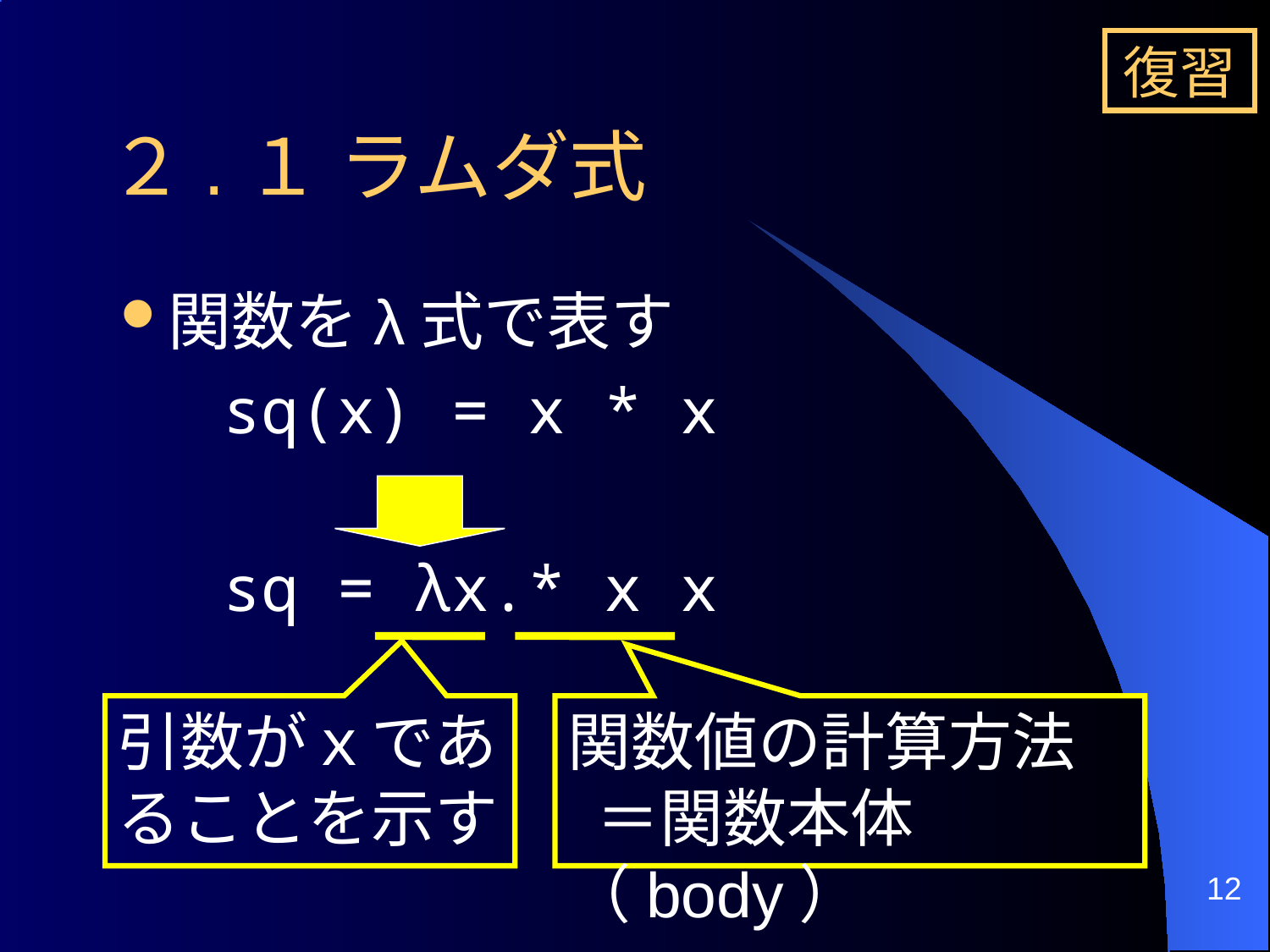

２.１ ラムダ式
復習
関数をλ式で表す
	sq(x) = x * x

	sq = λx.* x x

引数がｘであることを示す
関数値の計算方法
 ＝関数本体 （body）
12